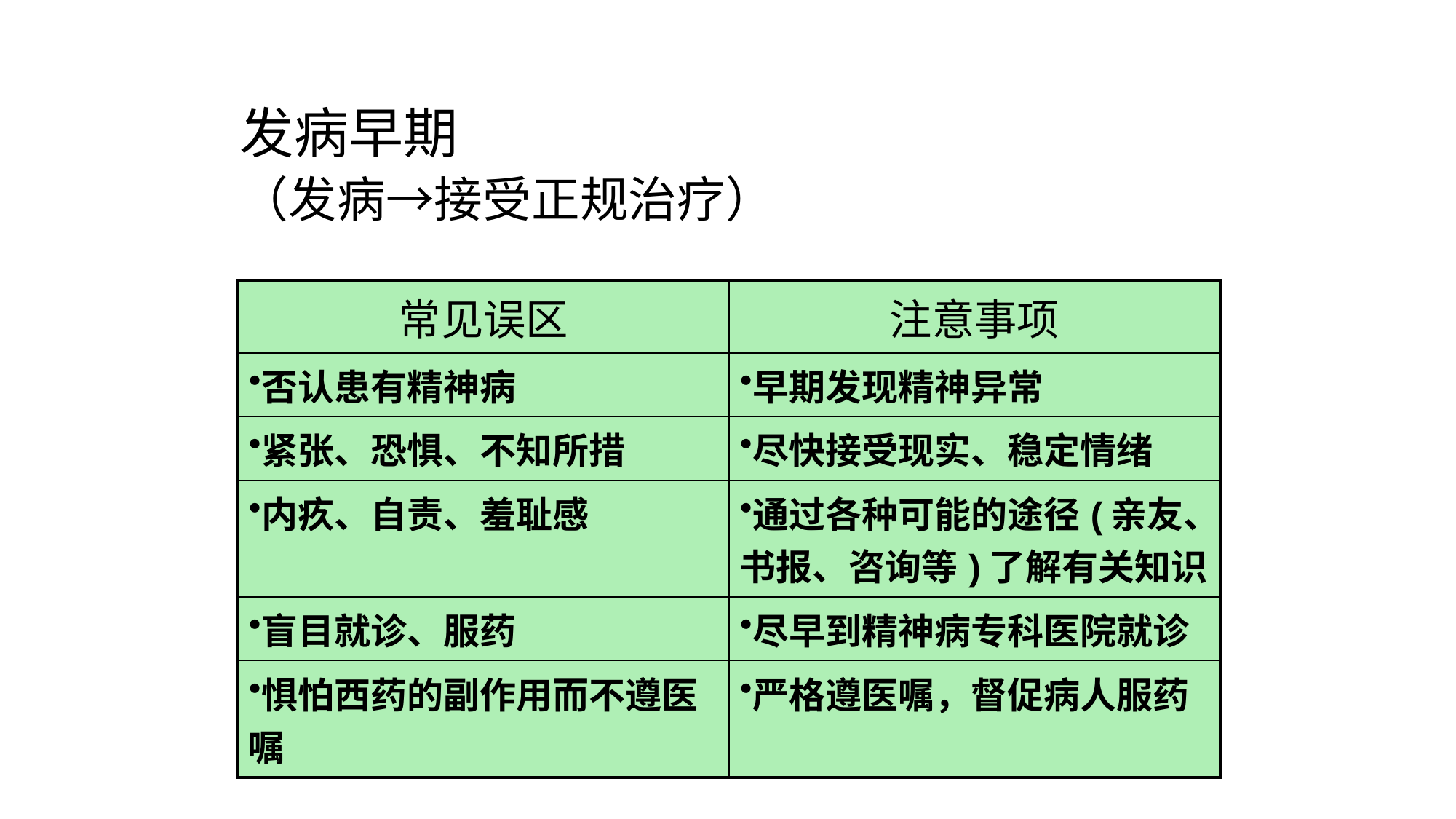

# 发病早期 （发病→接受正规治疗）
| 常见误区 | 注意事项 |
| --- | --- |
| 否认患有精神病 | 早期发现精神异常 |
| 紧张、恐惧、不知所措 | 尽快接受现实、稳定情绪 |
| 内疚、自责、羞耻感 | 通过各种可能的途径(亲友、书报、咨询等)了解有关知识 |
| 盲目就诊、服药 | 尽早到精神病专科医院就诊 |
| 惧怕西药的副作用而不遵医嘱 | 严格遵医嘱，督促病人服药 |
71